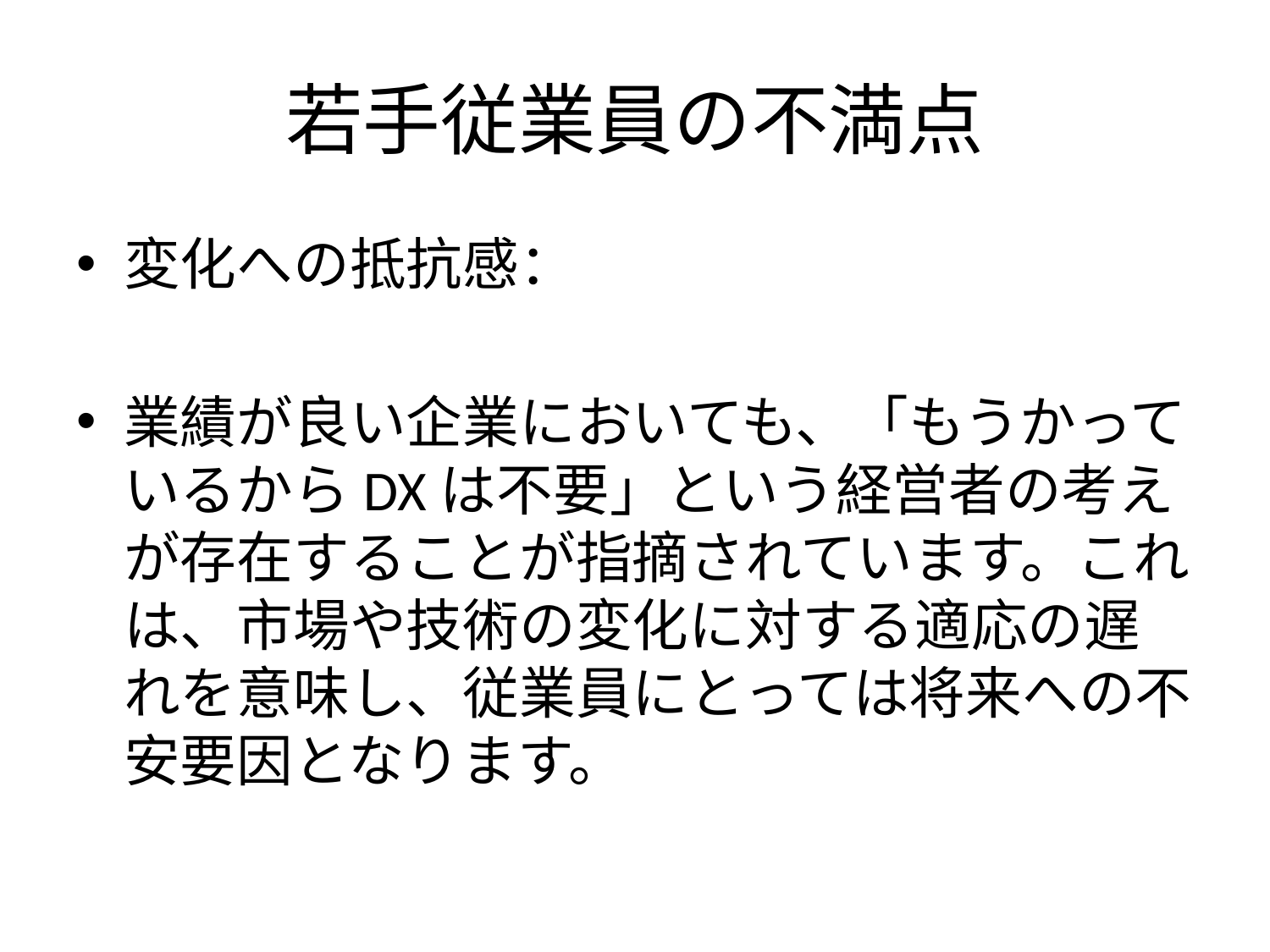

# 若手従業員の不満点
変化への抵抗感：

業績が良い企業においても、「もうかっているからDXは不要」という経営者の考えが存在することが指摘されています。これは、市場や技術の変化に対する適応の遅れを意味し、従業員にとっては将来への不安要因となります。